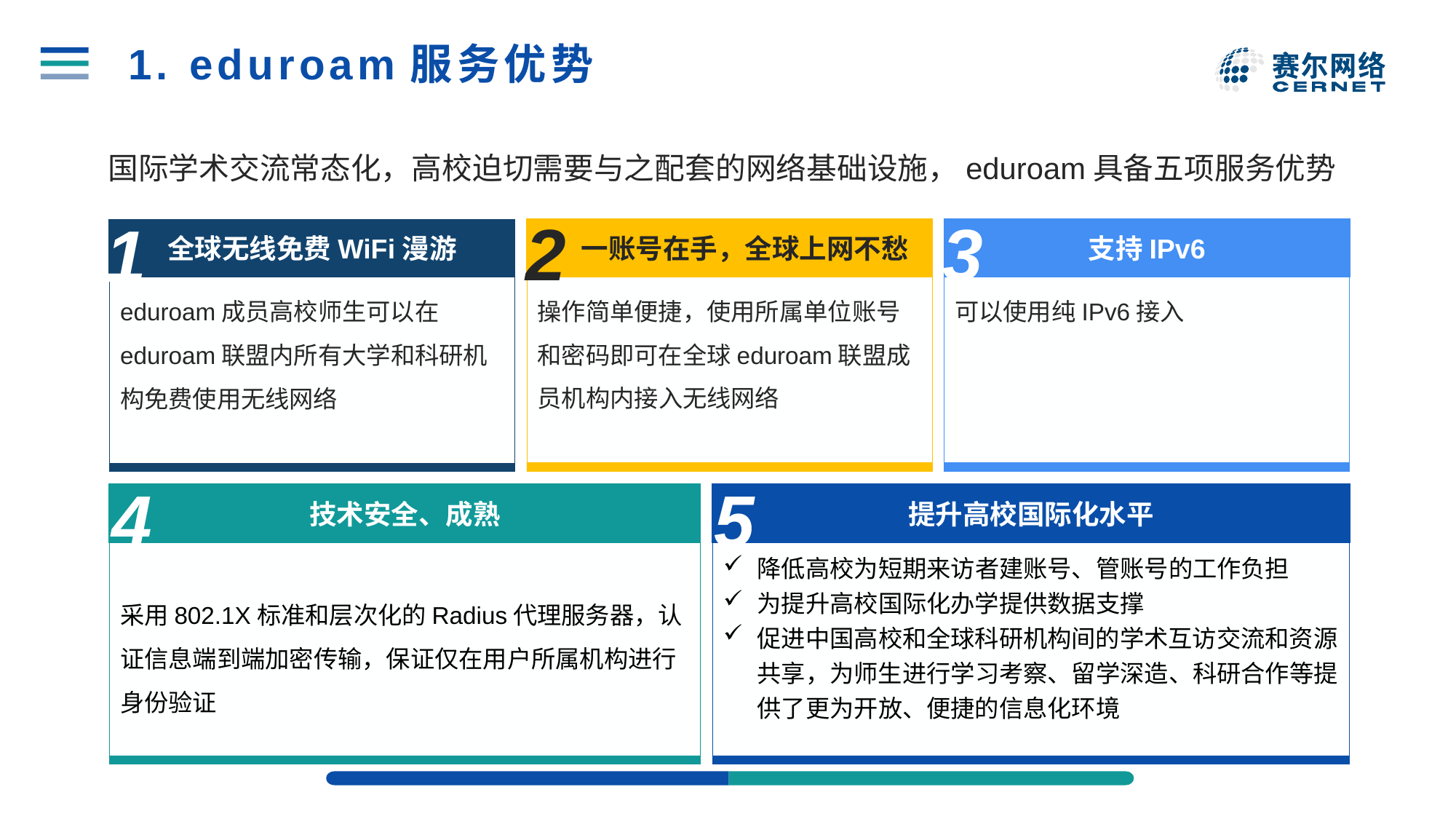

# 1. eduroam服务优势
国际学术交流常态化，高校迫切需要与之配套的网络基础设施，eduroam具备五项服务优势
2
    一账号在手，全球上网不愁
操作简单便捷，使用所属单位账号和密码即可在全球eduroam联盟成员机构内接入无线网络

3
支持IPv6
可以使用纯IPv6接入

1
全球无线免费WiFi漫游
eduroam成员高校师生可以在eduroam联盟内所有大学和科研机构免费使用无线网络

4
5
技术安全、成熟
采用802.1X标准和层次化的Radius代理服务器，认证信息端到端加密传输，保证仅在用户所属机构进行身份验证

提升高校国际化水平
降低高校为短期来访者建账号、管账号的工作负担
为提升高校国际化办学提供数据支撑
促进中国高校和全球科研机构间的学术互访交流和资源共享，为师生进行学习考察、留学深造、科研合作等提供了更为开放、便捷的信息化环境